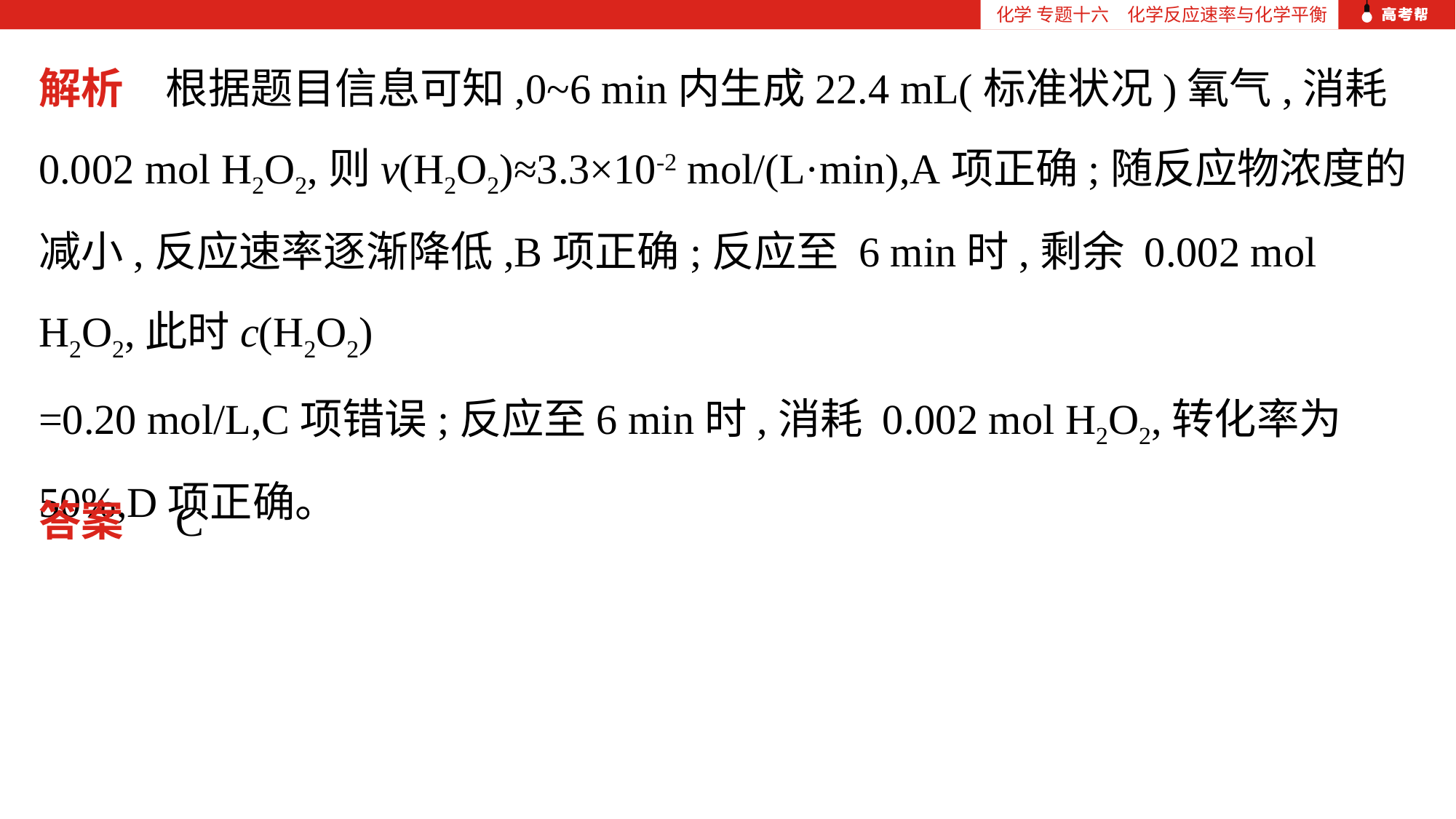

化学 专题十六　化学反应速率与化学平衡

解析　根据题目信息可知,0~6 min内生成22.4 mL(标准状况)氧气,消耗0.002 mol H2O2,则v(H2O2)≈3.3×10-2 mol/(L·min),A项正确;随反应物浓度的减小,反应速率逐渐降低,B项正确;反应至 6 min时,剩余 0.002 mol H2O2,此时c(H2O2)
=0.20 mol/L,C项错误;反应至6 min时,消耗 0.002 mol H2O2,转化率为50%,D项正确。

答案　C